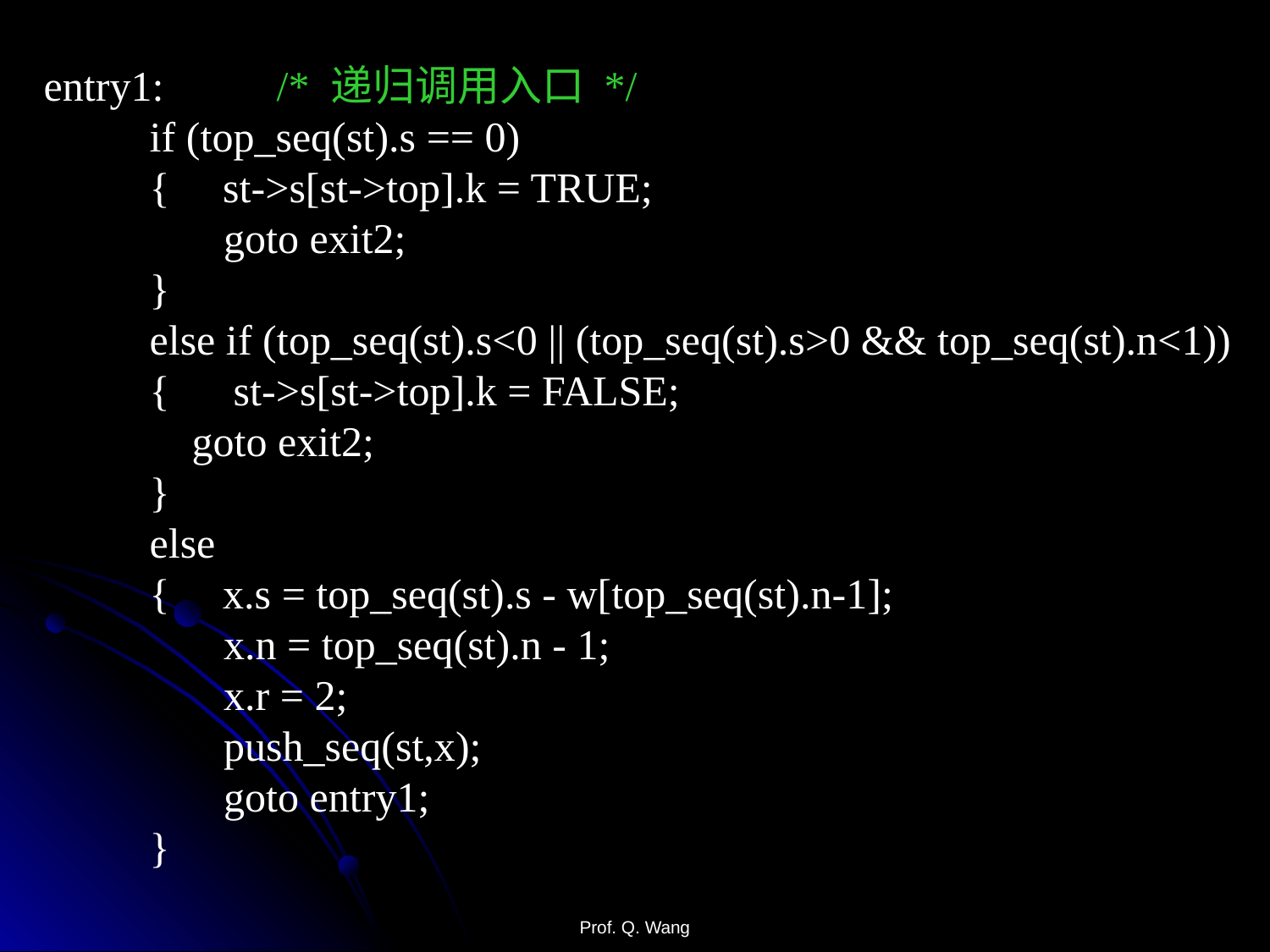

entry1:  	/* 递归调用入口 */
  	if (top_seq(st).s == 0)
	{     st->s[st->top].k = TRUE;
	       goto exit2;
	}
	else if (top_seq(st).s<0 || (top_seq(st).s>0 && top_seq(st).n<1))
	{      st->s[st->top].k = FALSE;
                goto exit2;
	}
	else
	{     x.s = top_seq(st).s - w[top_seq(st).n-1];
	       x.n = top_seq(st).n - 1;
	       x.r = 2;
	       push_seq(st,x);
	       goto entry1;
	}

Prof. Q. Wang